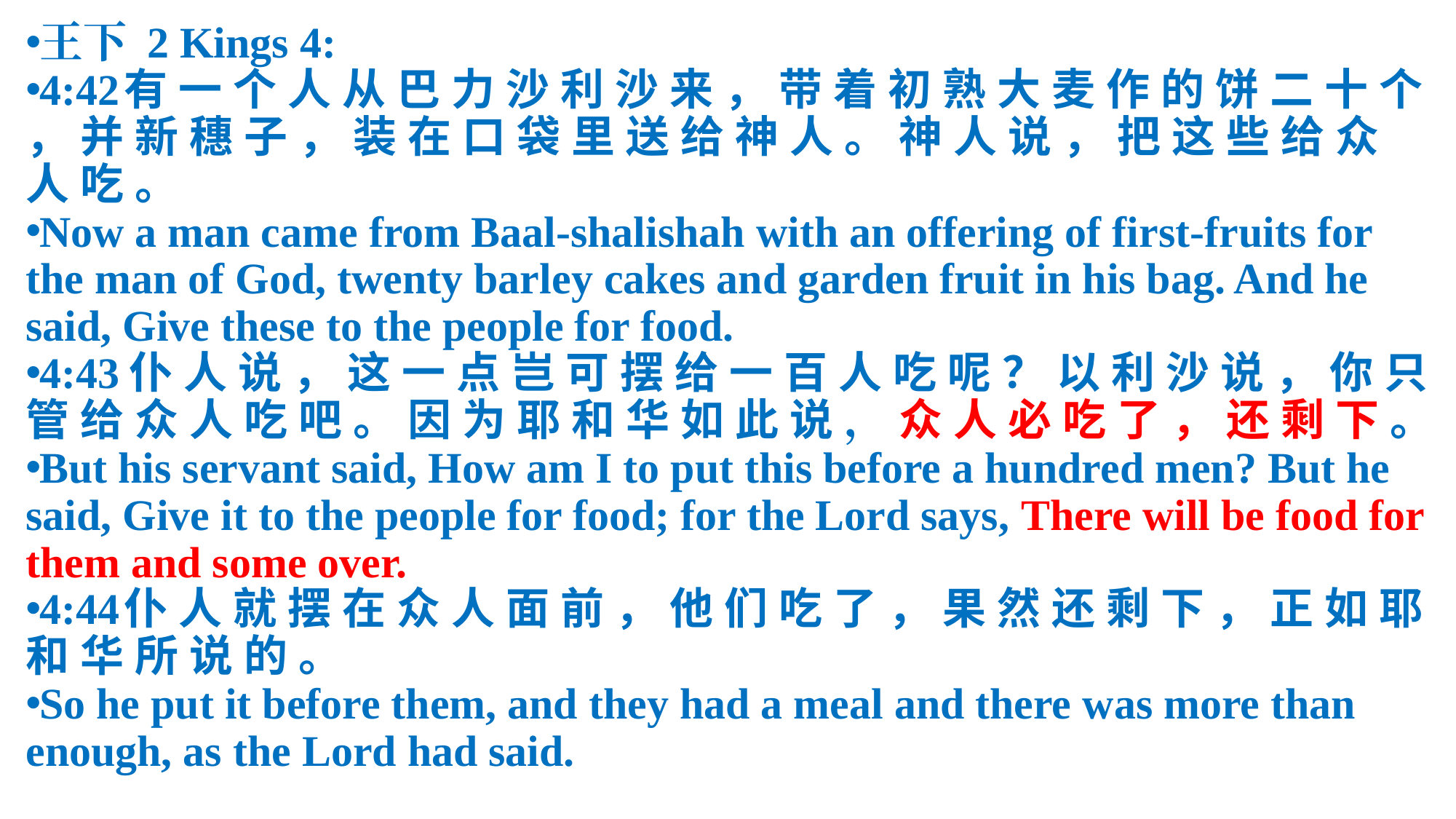

王下 2 Kings 4:
4:42	有 一 个 人 从 巴 力 沙 利 沙 来 ， 带 着 初 熟 大 麦 作 的 饼 二 十 个 ， 并 新 穗 子 ， 装 在 口 袋 里 送 给 神 人 。 神 人 说 ， 把 这 些 给 众 人 吃 。
Now a man came from Baal-shalishah with an offering of first-fruits for the man of God, twenty barley cakes and garden fruit in his bag. And he said, Give these to the people for food.
4:43仆 人 说 ， 这 一 点 岂 可 摆 给 一 百 人 吃 呢 ？ 以 利 沙 说 ， 你 只 管 给 众 人 吃 吧 。 因 为 耶 和 华 如 此 说 ， 众 人 必 吃 了 ， 还 剩 下 。
But his servant said, How am I to put this before a hundred men? But he said, Give it to the people for food; for the Lord says, There will be food for them and some over.
4:44	仆 人 就 摆 在 众 人 面 前 ， 他 们 吃 了 ， 果 然 还 剩 下 ， 正 如 耶 和 华 所 说 的 。
So he put it before them, and they had a meal and there was more than enough, as the Lord had said.